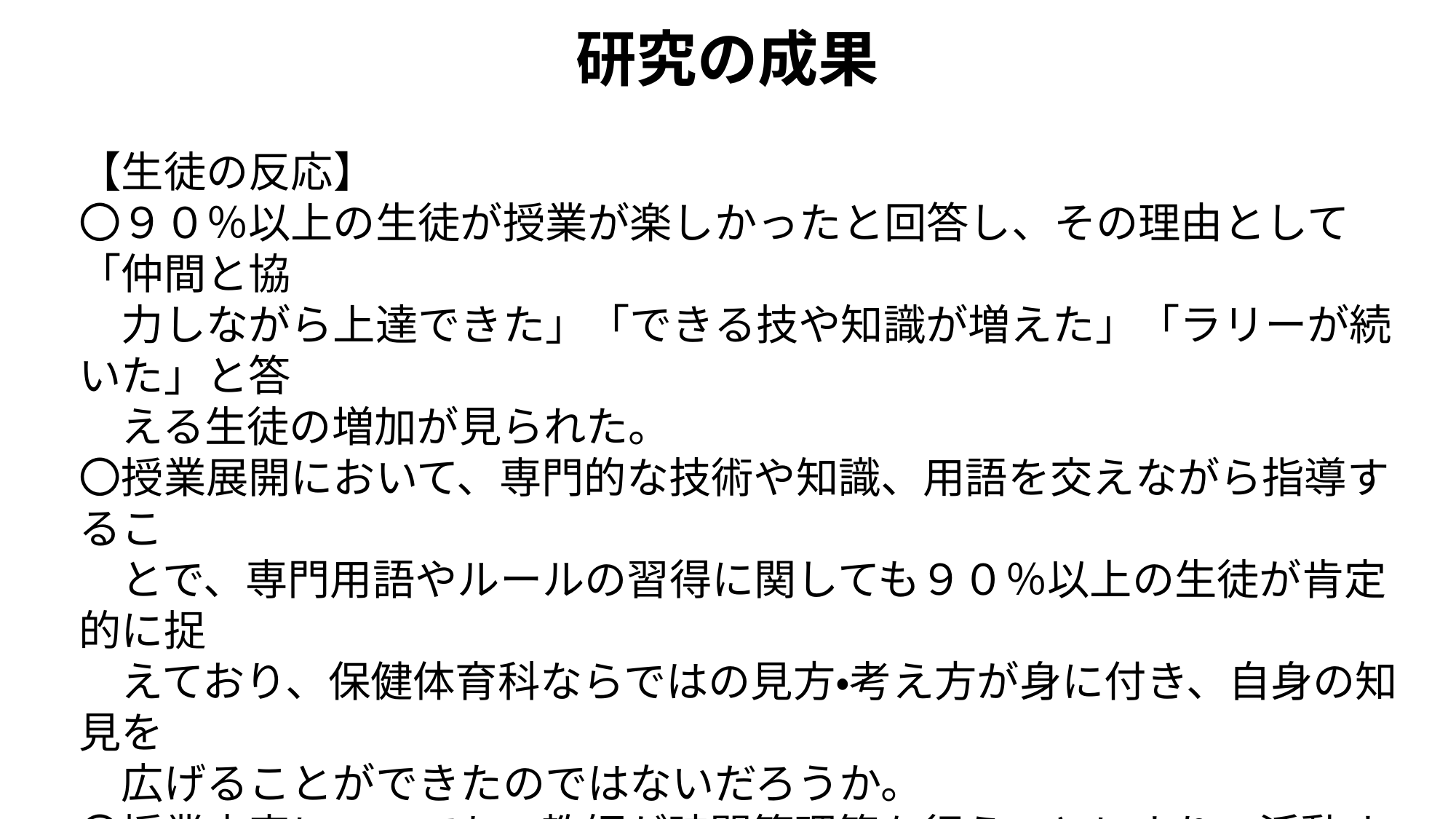

研究の成果
【生徒の反応】
〇９０％以上の生徒が授業が楽しかったと回答し、その理由として「仲間と協
　力しながら上達できた」「できる技や知識が増えた」「ラリーが続いた」と答
　える生徒の増加が見られた。
〇授業展開において、専門的な技術や知識、用語を交えながら指導するこ
　とで、専門用語やルールの習得に関しても９０％以上の生徒が肯定的に捉
　えており、保健体育科ならではの見方・考え方が身に付き、自身の知見を
　広げることができたのではないだろうか。
〇授業内容についても、教師が時間管理等を行うことにより、活動する時
　間、思考する時間のバランスを保つことができた。
〇ICT機器を用いて撮影・分析することで生徒自身が自他の動作分析を効果
　的に行え、学習効果が高まった。